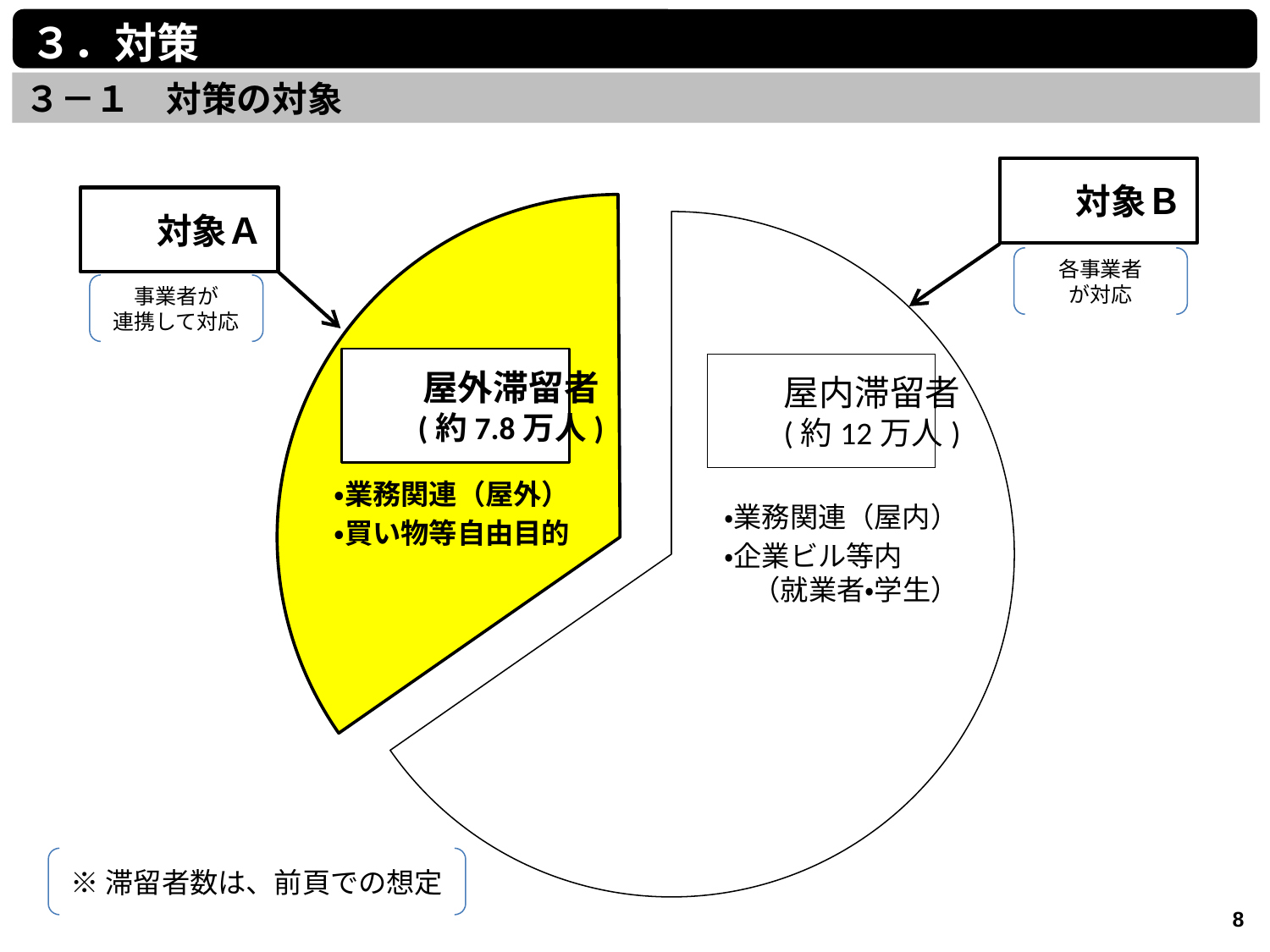

３．対策
３－１　対策の対象
対象Ｂ
対象Ａ

各事業者
が対応
事業者が
連携して対応
屋外滞留者
(約7.8万人)
屋内滞留者
(約12万人)
・業務関連（屋外）
・買い物等自由目的
・業務関連（屋内）
・企業ビル等内
　（就業者・学生）
※滞留者数は、前頁での想定
8